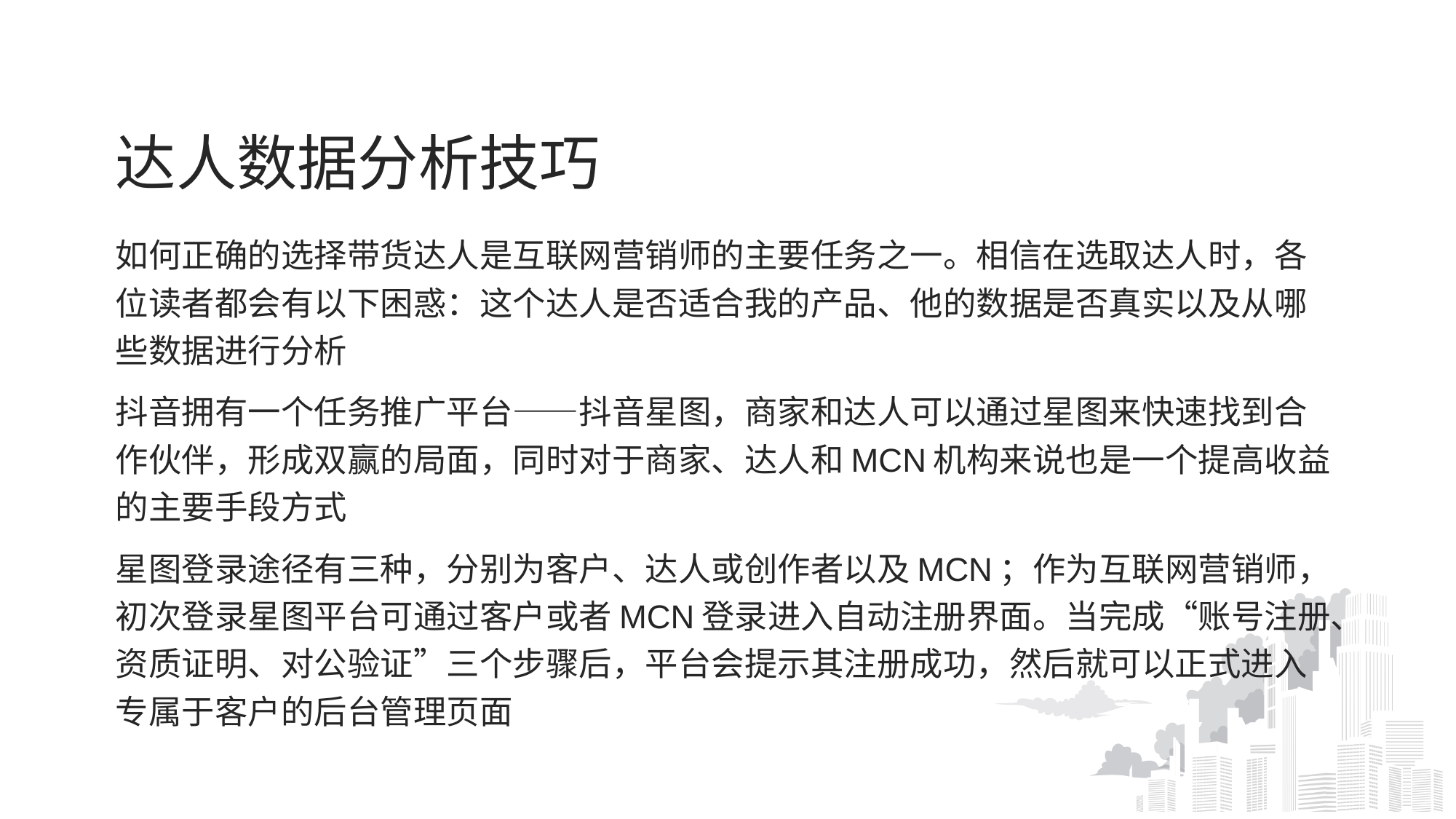

# 达人数据分析技巧
如何正确的选择带货达人是互联网营销师的主要任务之一。相信在选取达人时，各位读者都会有以下困惑：这个达人是否适合我的产品、他的数据是否真实以及从哪些数据进行分析
抖音拥有一个任务推广平台——抖音星图，商家和达人可以通过星图来快速找到合作伙伴，形成双赢的局面，同时对于商家、达人和MCN机构来说也是一个提高收益的主要手段方式
星图登录途径有三种，分别为客户、达人或创作者以及MCN；作为互联网营销师，初次登录星图平台可通过客户或者MCN登录进入自动注册界面。当完成“账号注册、资质证明、对公验证”三个步骤后，平台会提示其注册成功，然后就可以正式进入专属于客户的后台管理页面